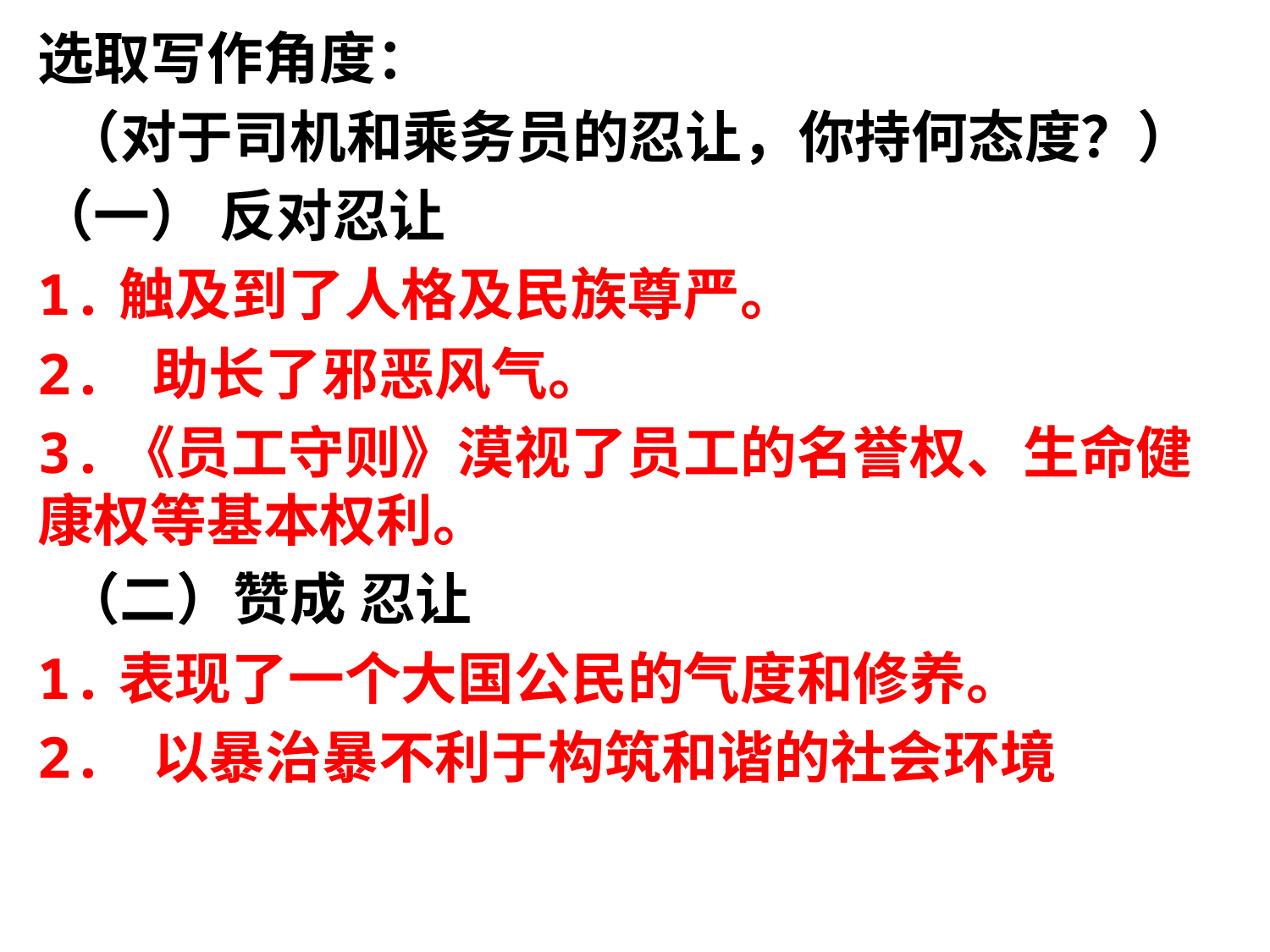

选取写作角度：
 （对于司机和乘务员的忍让，你持何态度？）
（一） 反对忍让
1.触及到了人格及民族尊严。
2. 助长了邪恶风气。
3.《员工守则》漠视了员工的名誉权、生命健康权等基本权利。
 （二）赞成 忍让
1.表现了一个大国公民的气度和修养。
2. 以暴治暴不利于构筑和谐的社会环境